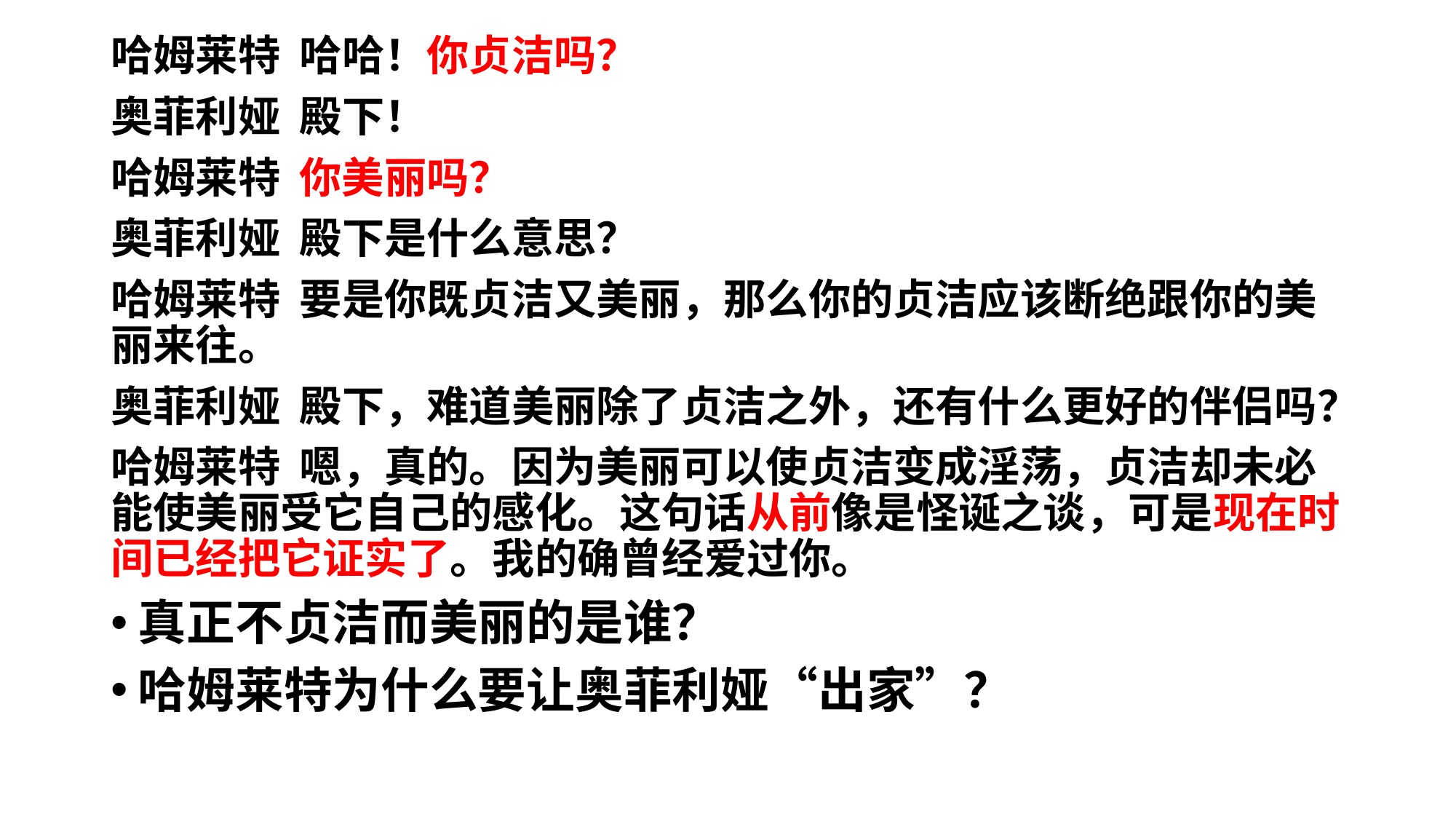

哈姆莱特  哈哈！你贞洁吗？
奥菲利娅  殿下！
哈姆莱特  你美丽吗？
奥菲利娅  殿下是什么意思？
哈姆莱特  要是你既贞洁又美丽，那么你的贞洁应该断绝跟你的美丽来往。
奥菲利娅  殿下，难道美丽除了贞洁之外，还有什么更好的伴侣吗？
哈姆莱特  嗯，真的。因为美丽可以使贞洁变成淫荡，贞洁却未必能使美丽受它自己的感化。这句话从前像是怪诞之谈，可是现在时间已经把它证实了。我的确曾经爱过你。
真正不贞洁而美丽的是谁？
哈姆莱特为什么要让奥菲利娅“出家”？